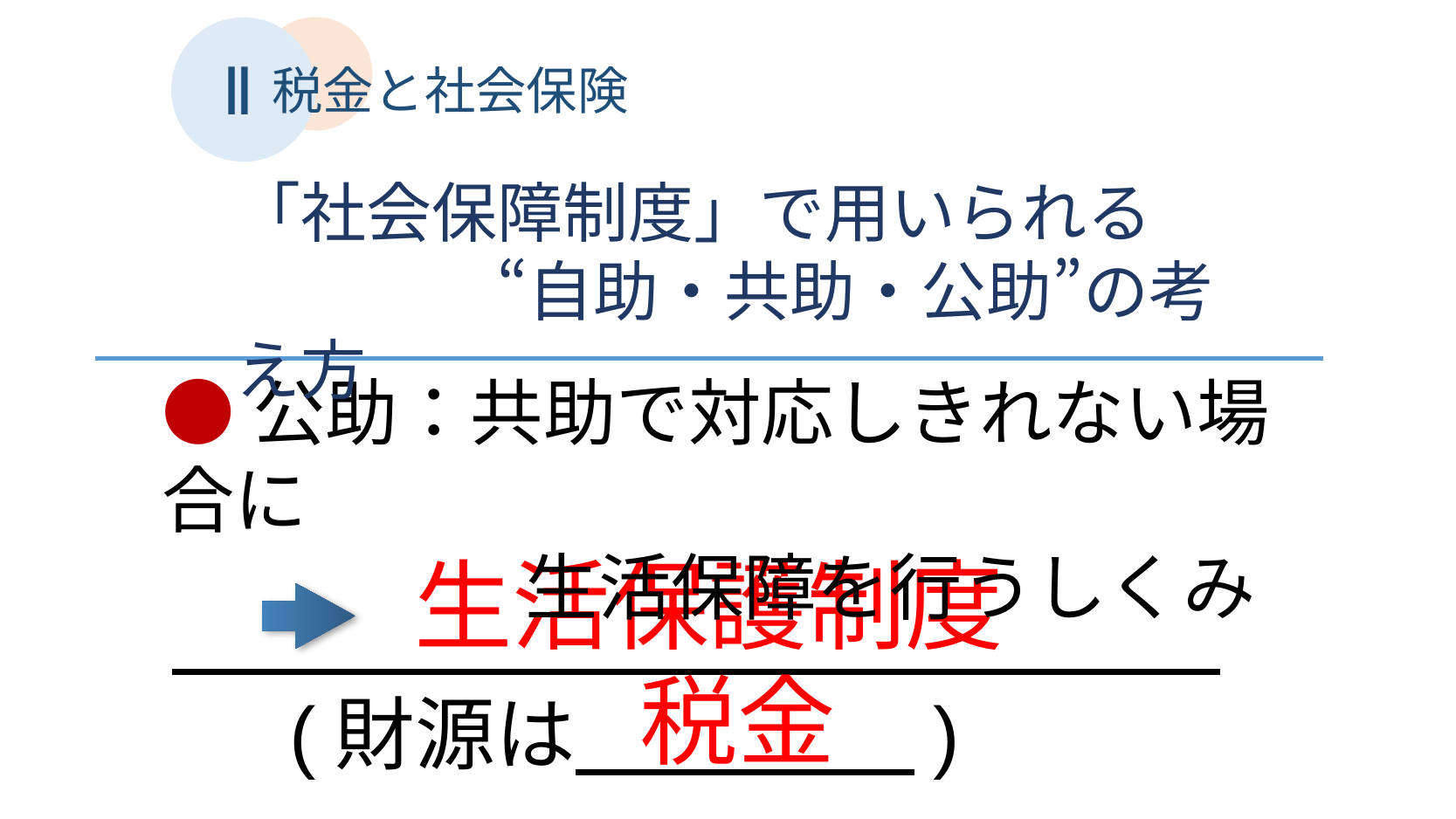

Ⅱ
税金と社会保険
「社会保障制度」で用いられる
　　　　“自助・共助・公助”の考え方

●公助：共助で対応しきれない場合に
　　　　　生活保障を行うしくみ
生活保護制度
　　　　　　　　　　　　、

税金
(財源は　　　　 )